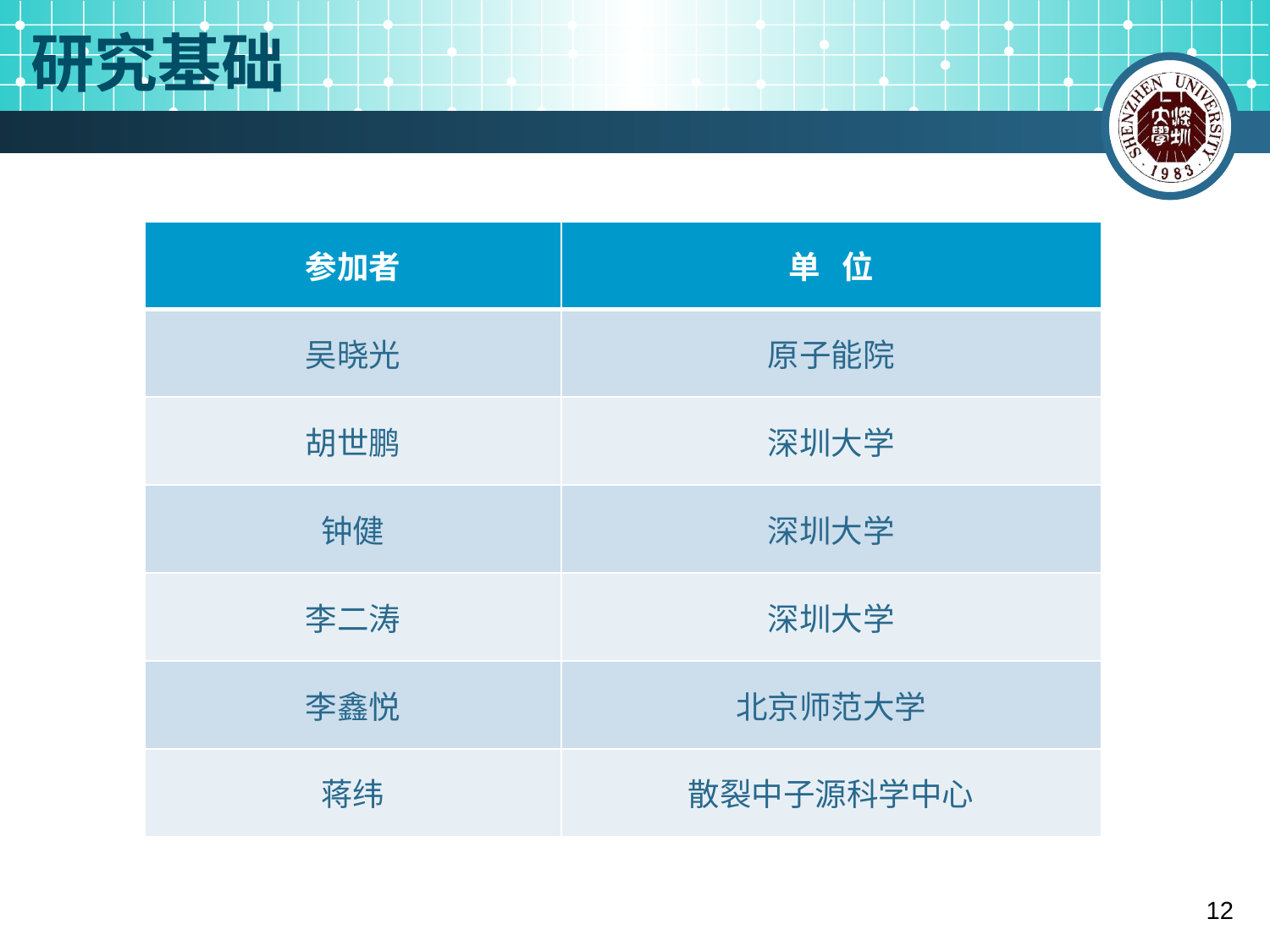

研究基础
#

| 参加者 | 单 位 |
| --- | --- |
| 吴晓光 | 原子能院 |
| 胡世鹏 | 深圳大学 |
| 钟健 | 深圳大学 |
| 李二涛 | 深圳大学 |
| 李鑫悦 | 北京师范大学 |
| 蒋纬 | 散裂中子源科学中心 |
12